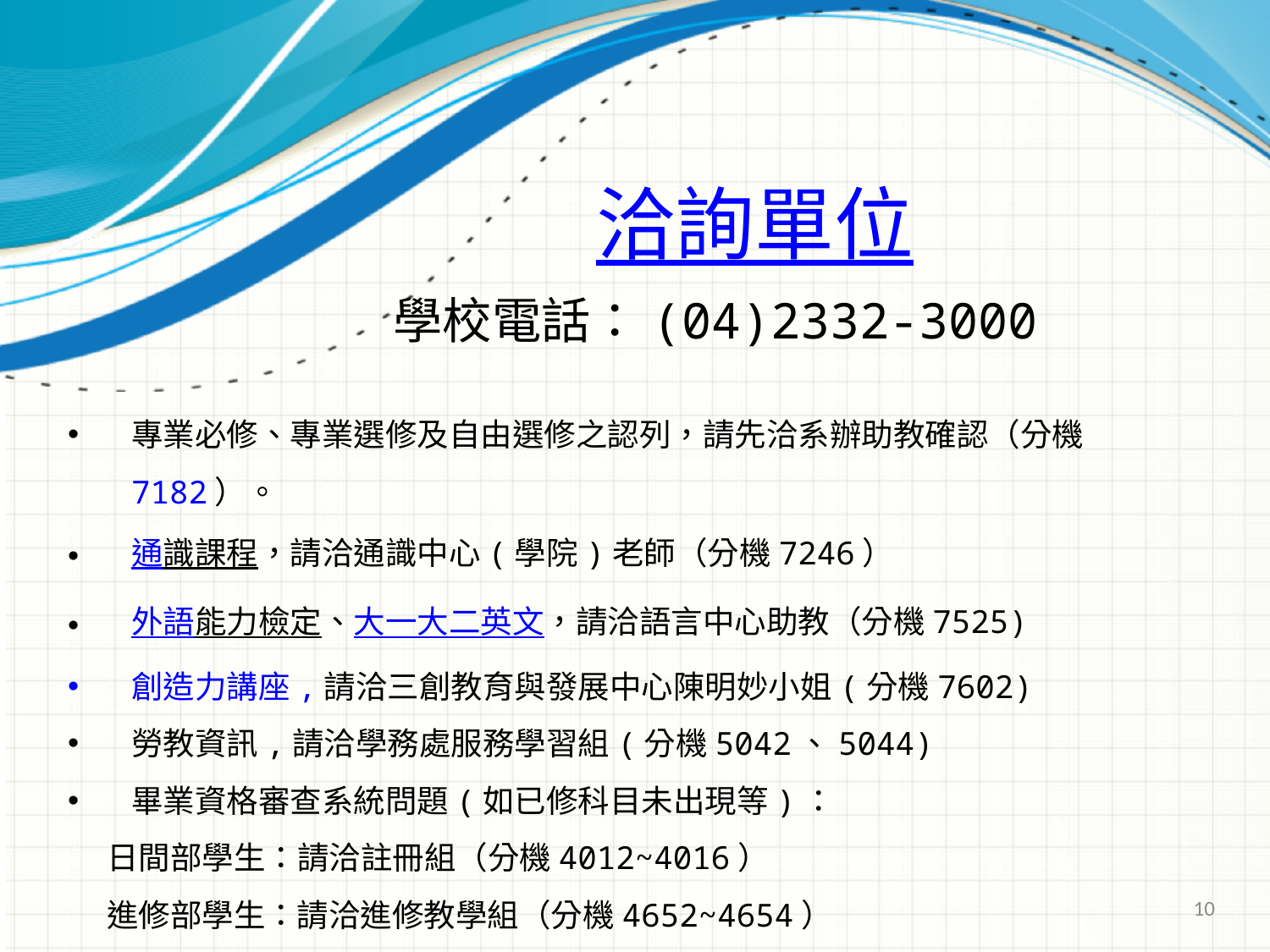

# 洽詢單位
學校電話：(04)2332-3000
專業必修、專業選修及自由選修之認列，請先洽系辦助教確認（分機7182）。
通識課程，請洽通識中心(學院)老師（分機7246）
外語能力檢定、大一大二英文，請洽語言中心助教（分機7525)
創造力講座,請洽三創教育與發展中心陳明妙小姐(分機7602)
勞教資訊,請洽學務處服務學習組(分機5042、5044)
畢業資格審查系統問題(如已修科目未出現等)：
　 日間部學生：請洽註冊組（分機4012~4016）
　 進修部學生：請洽進修教學組（分機4652~4654）
10